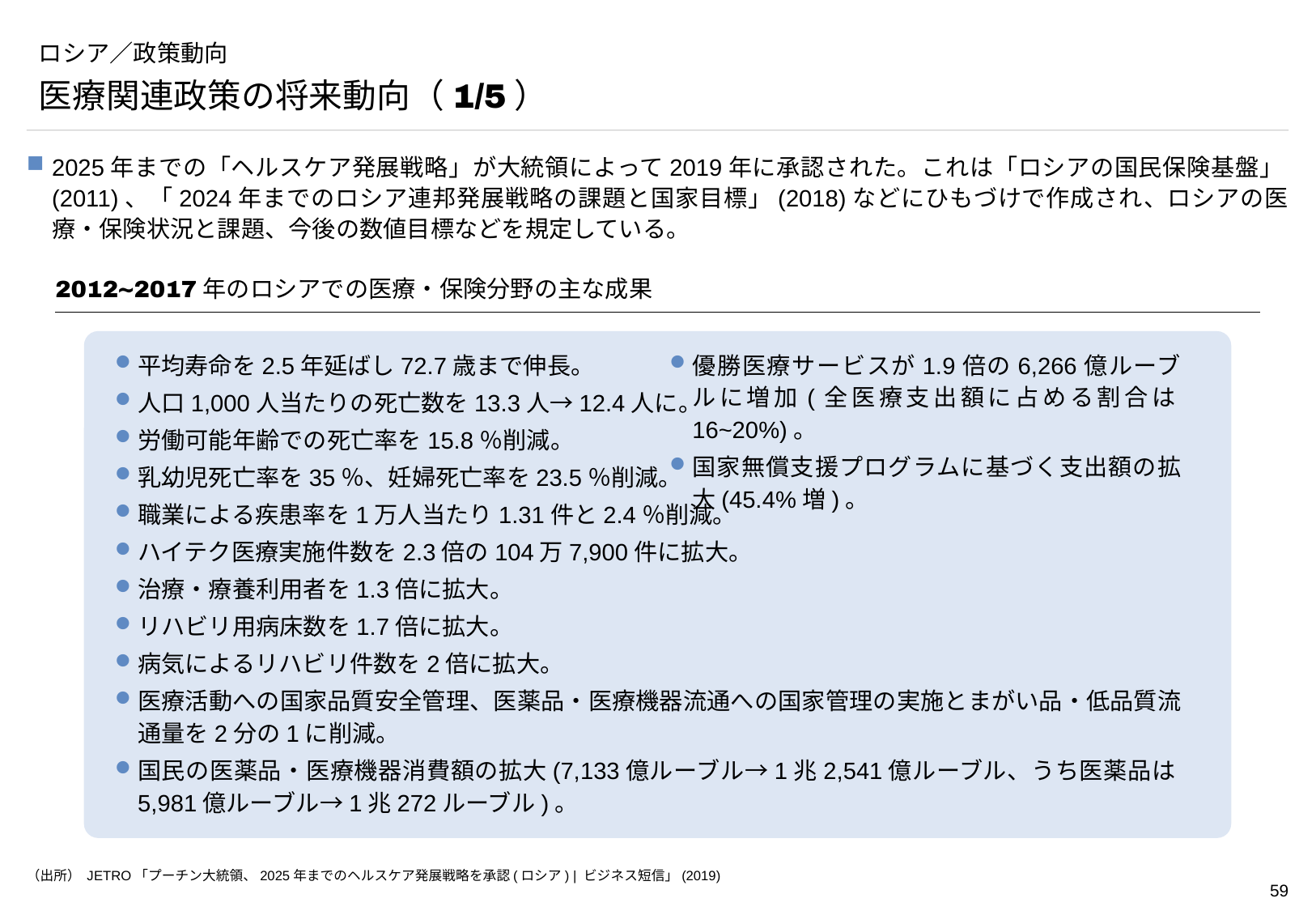

# ロシア／政策動向
医療関連政策の将来動向（1/5）
2025年までの「ヘルスケア発展戦略」が大統領によって2019年に承認された。これは「ロシアの国民保険基盤」(2011)、「2024年までのロシア連邦発展戦略の課題と国家目標」(2018)などにひもづけで作成され、ロシアの医療・保険状況と課題、今後の数値目標などを規定している。
2012~2017年のロシアでの医療・保険分野の主な成果

平均寿命を2.5年延ばし72.7歳まで伸長。
人口1,000人当たりの死亡数を13.3人→12.4人に。
労働可能年齢での死亡率を15.8％削減。
乳幼児死亡率を35％、妊婦死亡率を23.5％削減。
職業による疾患率を1万人当たり1.31件と2.4％削減。
ハイテク医療実施件数を2.3倍の104万7,900件に拡大。
治療・療養利用者を1.3倍に拡大。
リハビリ用病床数を1.7倍に拡大。
病気によるリハビリ件数を2倍に拡大。
医療活動への国家品質安全管理、医薬品・医療機器流通への国家管理の実施とまがい品・低品質流通量を2分の1に削減。
国民の医薬品・医療機器消費額の拡大(7,133億ルーブル→1兆2,541億ルーブル、うち医薬品は5,981億ルーブル→1兆272ルーブル)。
優勝医療サービスが1.9倍の6,266億ルーブルに増加(全医療支出額に占める割合は16~20%)。
国家無償支援プログラムに基づく支出額の拡大(45.4%増)。
（出所） JETRO「プーチン大統領、2025年までのヘルスケア発展戦略を承認(ロシア) | ビジネス短信」(2019)